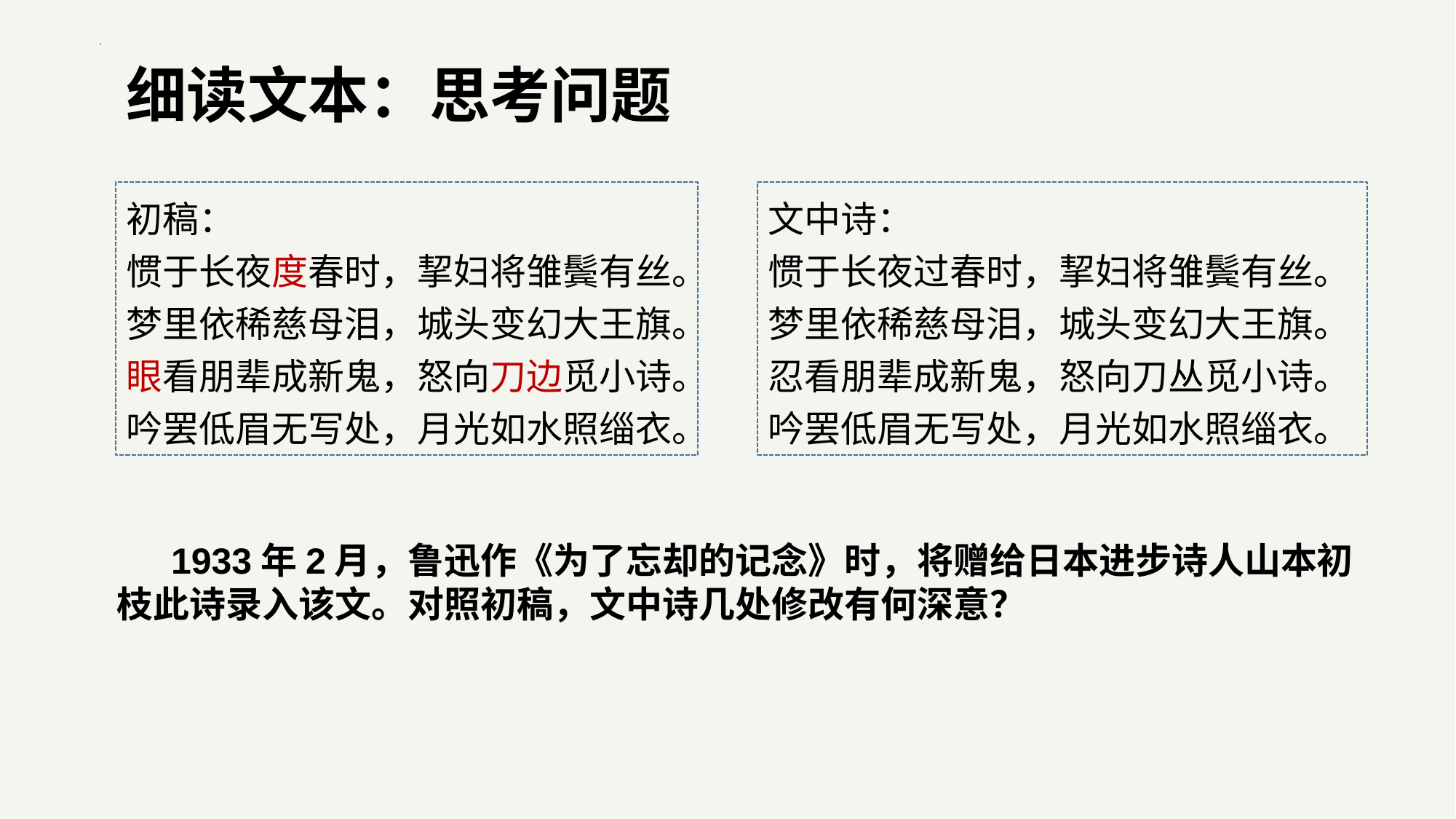

细读文本：思考问题
初稿：
惯于长夜度春时，挈妇将雏鬓有丝。梦里依稀慈母泪，城头变幻大王旗。眼看朋辈成新鬼，怒向刀边觅小诗。吟罢低眉无写处，月光如水照缁衣。
文中诗：
惯于长夜过春时，挈妇将雏鬓有丝。梦里依稀慈母泪，城头变幻大王旗。忍看朋辈成新鬼，怒向刀丛觅小诗。吟罢低眉无写处，月光如水照缁衣。
1933年2月，鲁迅作《为了忘却的记念》时，将赠给日本进步诗人山本初枝此诗录入该文。对照初稿，文中诗几处修改有何深意？